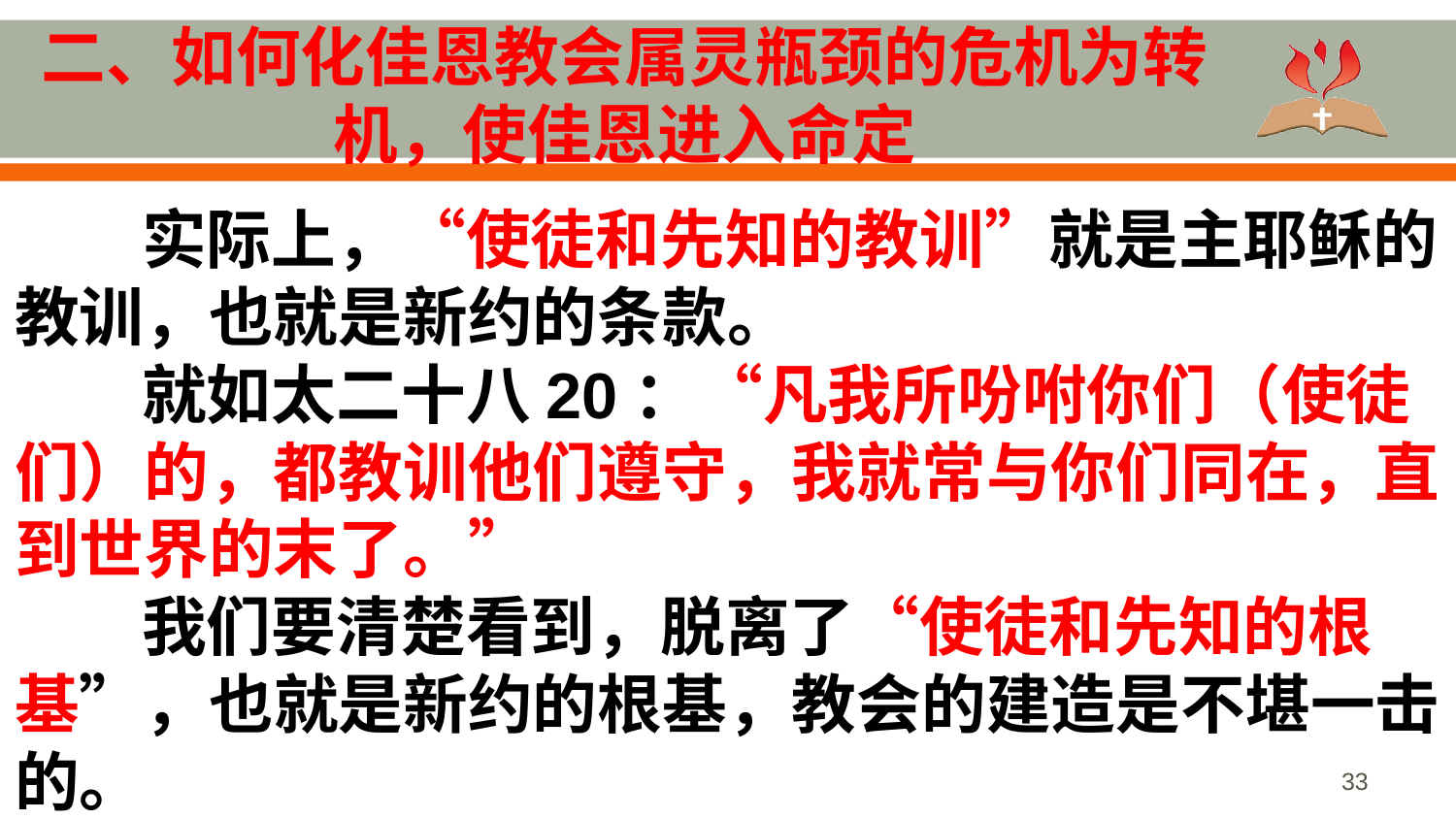

# 二、如何化佳恩教会属灵瓶颈的危机为转机，使佳恩进入命定
实际上，“使徒和先知的教训”就是主耶稣的教训，也就是新约的条款。
就如太二十八20：“凡我所吩咐你们（使徒们）的，都教训他们遵守，我就常与你们同在，直到世界的末了。”
我们要清楚看到，脱离了“使徒和先知的根基”，也就是新约的根基，教会的建造是不堪一击的。

33